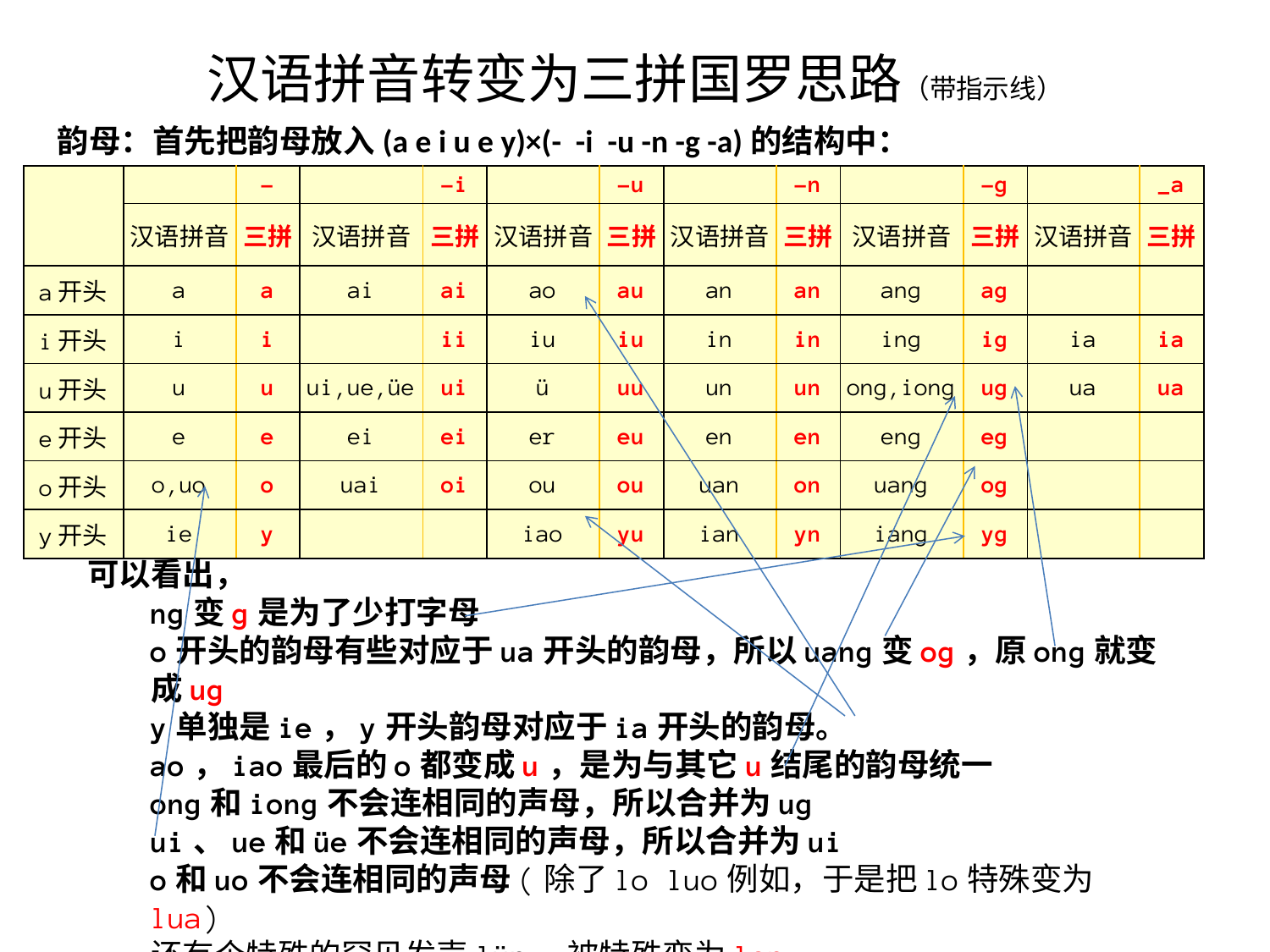

# 汉语拼音转变为三拼国罗思路（带指示线）
韵母：首先把韵母放入(a e i u e y)×(-  -i  -u -n -g -a)的结构中：
|  |  | - |  | -i |  | -u |  | -n |  | -g |  | \_a |
| --- | --- | --- | --- | --- | --- | --- | --- | --- | --- | --- | --- | --- |
|  | 汉语拼音 | 三拼 | 汉语拼音 | 三拼 | 汉语拼音 | 三拼 | 汉语拼音 | 三拼 | 汉语拼音 | 三拼 | 汉语拼音 | 三拼 |
| a开头 | a | a | ai | ai | ao | au | an | an | ang | ag |  |  |
| i开头 | i | i |  | ii | iu | iu | in | in | ing | ig | ia | ia |
| u开头 | u | u | ui,ue,üe | ui | ü | uu | un | un | ong,iong | ug | ua | ua |
| e开头 | e | e | ei | ei | er | eu | en | en | eng | eg |  |  |
| o开头 | o,uo | o | uai | oi | ou | ou | uan | on | uang | og |  |  |
| y开头 | ie | y |  |  | iao | yu | ian | yn | iang | yg |  |  |
可以看出，
ng变g是为了少打字母
o开头的韵母有些对应于ua开头的韵母，所以uang变og，原ong就变成ug
y单独是ie，y开头韵母对应于ia开头的韵母。
ao，iao最后的o都变成u，是为与其它u结尾的韵母统一
ong和iong不会连相同的声母，所以合并为ug
ui、ue和üe不会连相同的声母，所以合并为ui
o和uo不会连相同的声母(除了lo luo例如，于是把lo特殊变为lua)
还有个特殊的罕见发声lün，被特殊变为len
lua和len涉及的字少，上表不写出。